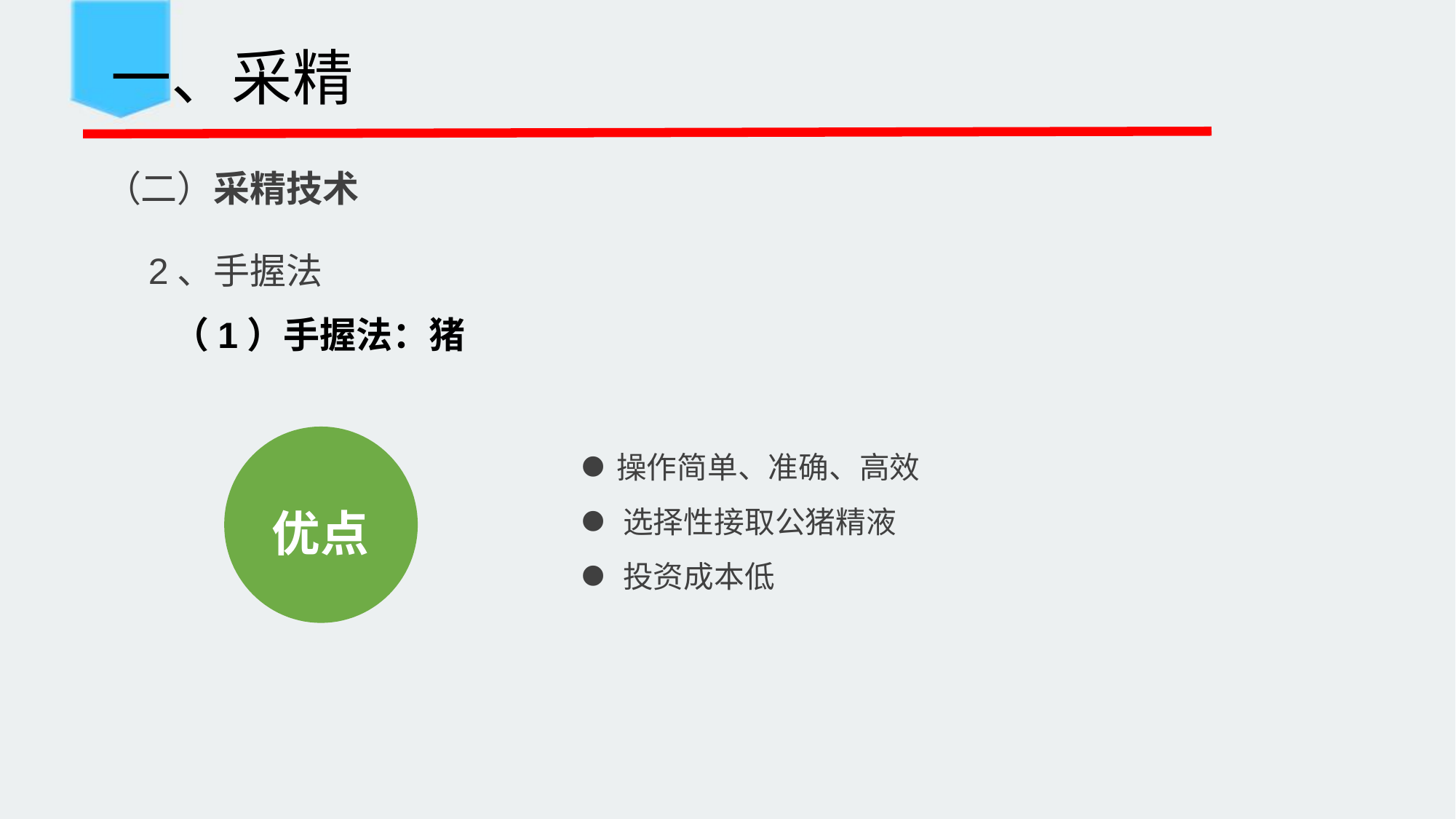

一、采精
  （二）采精技术

2、手握法
（1）手握法：猪

操作简单、准确、高效
选择性接取公猪精液
投资成本低
优点